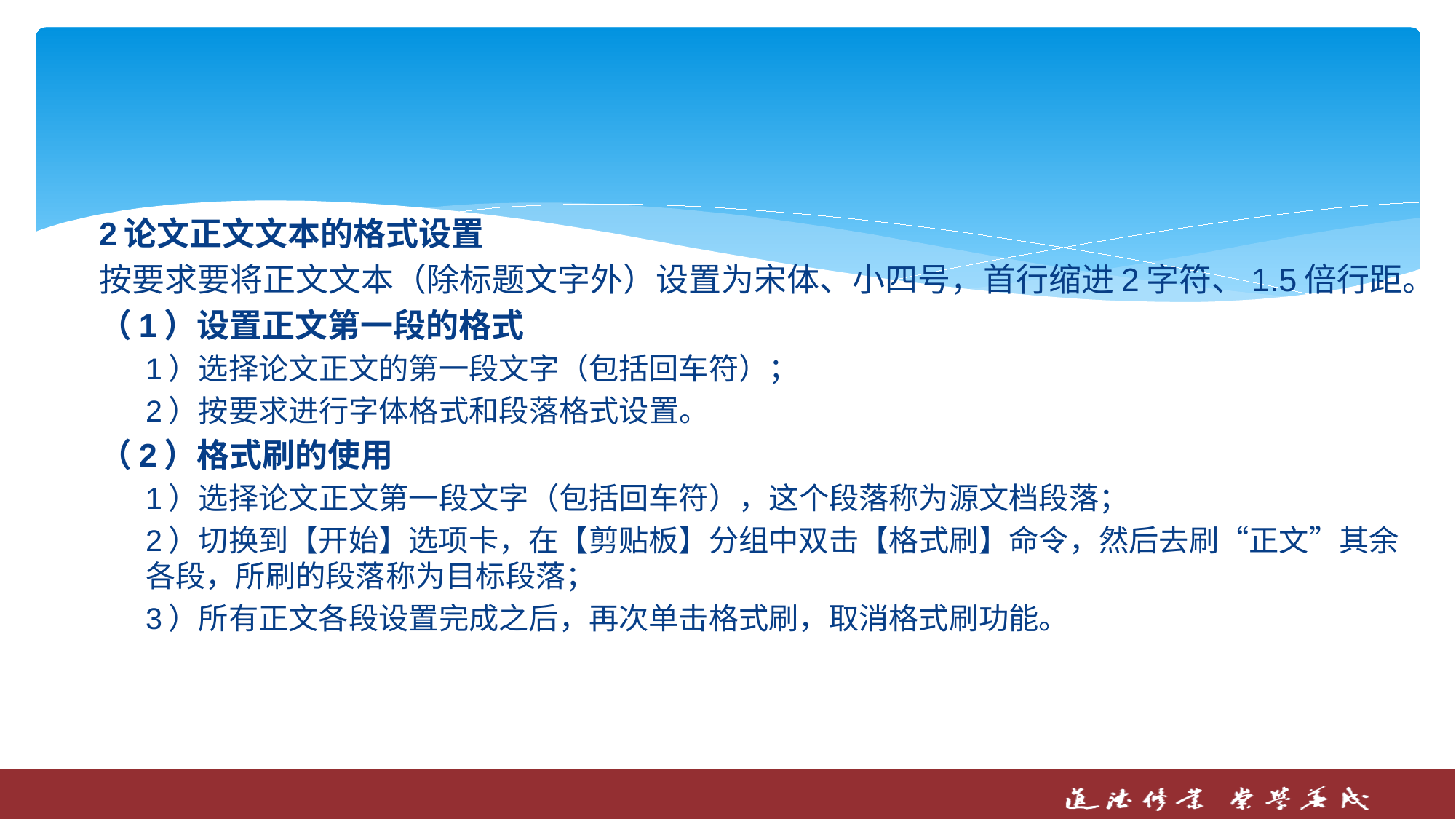

2论文正文文本的格式设置
按要求要将正文文本（除标题文字外）设置为宋体、小四号，首行缩进2字符、1.5倍行距。
（1）设置正文第一段的格式
1）选择论文正文的第一段文字（包括回车符）；
2）按要求进行字体格式和段落格式设置。
（2）格式刷的使用
1）选择论文正文第一段文字（包括回车符），这个段落称为源文档段落；
2）切换到【开始】选项卡，在【剪贴板】分组中双击【格式刷】命令，然后去刷“正文”其余各段，所刷的段落称为目标段落；
3）所有正文各段设置完成之后，再次单击格式刷，取消格式刷功能。